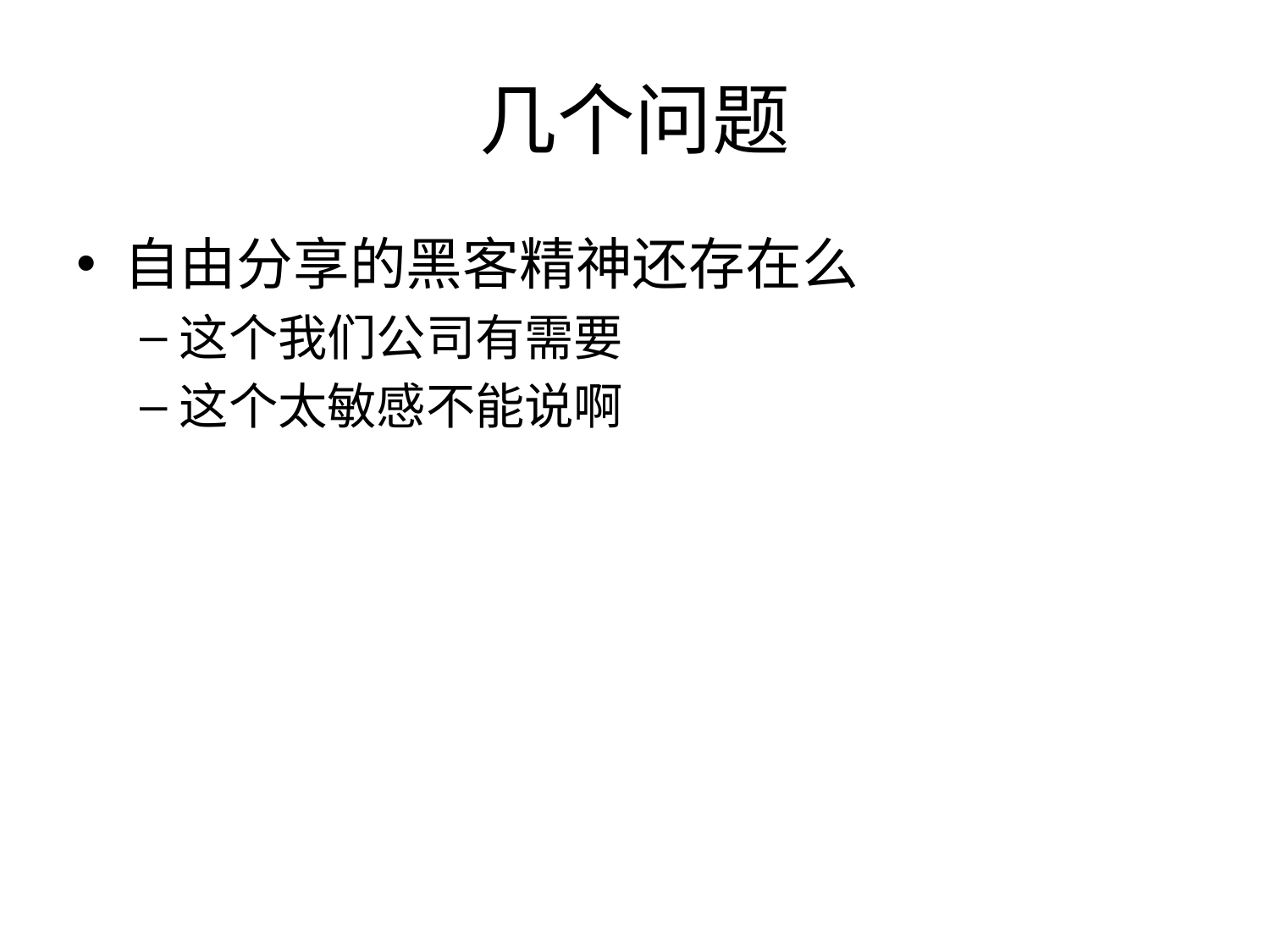

# 几个问题
自由分享的黑客精神还存在么
这个我们公司有需要
这个太敏感不能说啊